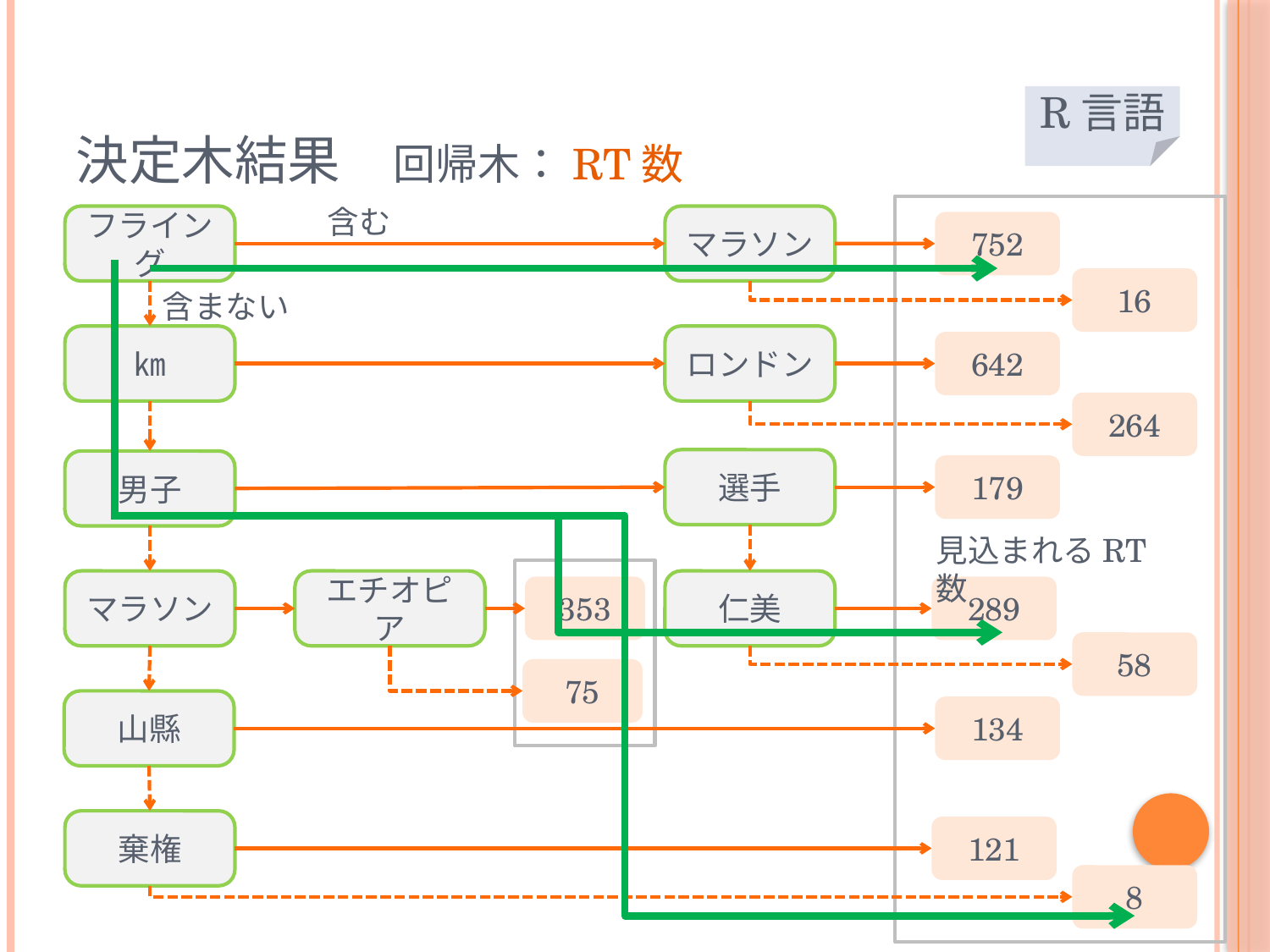

# 決定木結果　回帰木：RT数
R言語
含む

フライング
マラソン
752
16
含まない
㎞
ロンドン
642
264
選手
男子
179
見込まれるRT数

マラソン
エチオピア
仁美
353
289
58
75
山縣
134
棄権
121
8